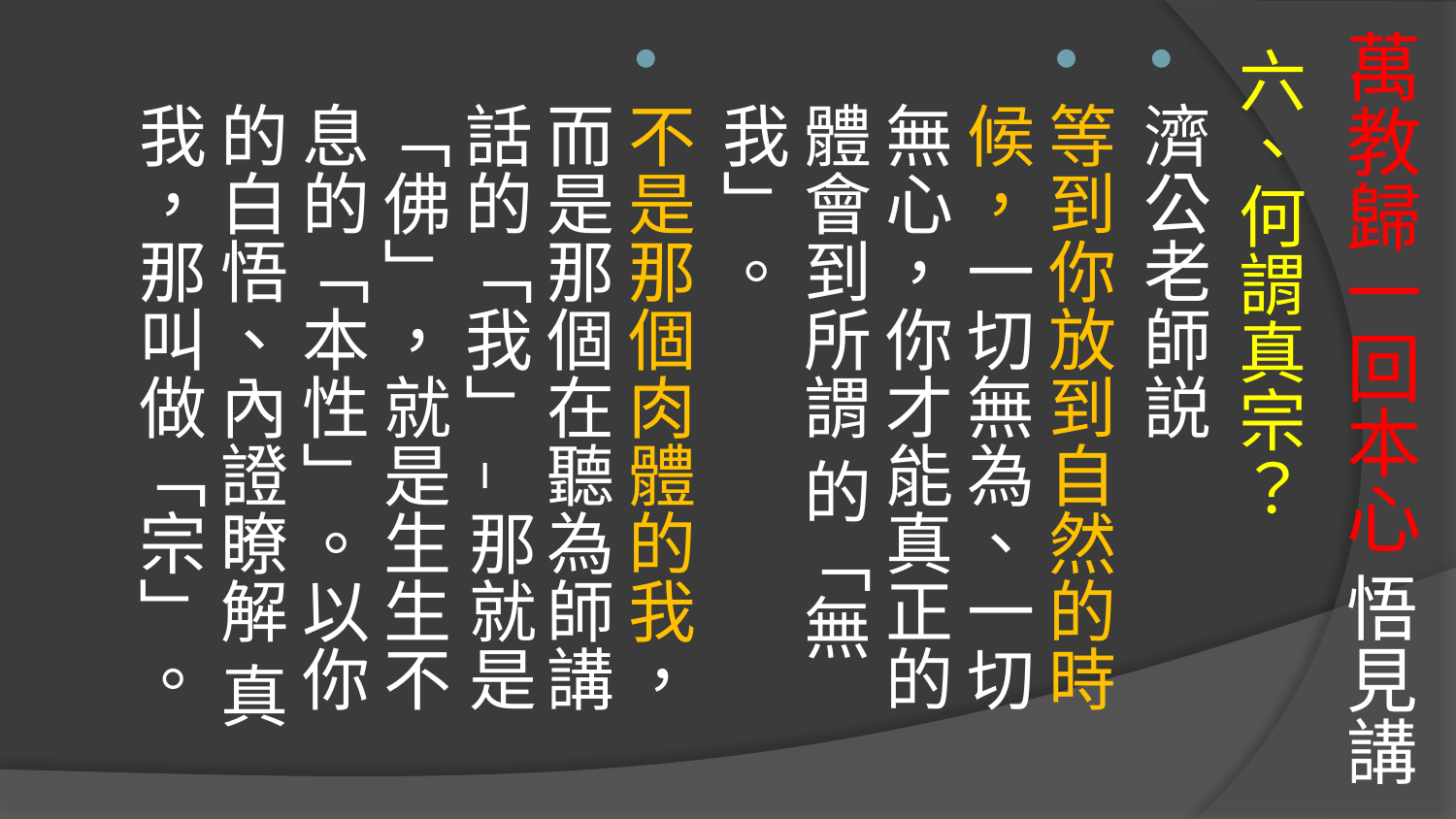

# 萬教歸一回本心 悟見講
六、何謂真宗？
濟公老師説
等到你放到自然的時候，一切無為、一切無心，你才能真正的體會到所謂 的「無我」。
不是那個肉體的我，而是那個在聽為師講話的「我」﹣那就是「佛」，就是生生不息的「本性」。以你的白悟、內證瞭解 真我，那叫做「宗」。